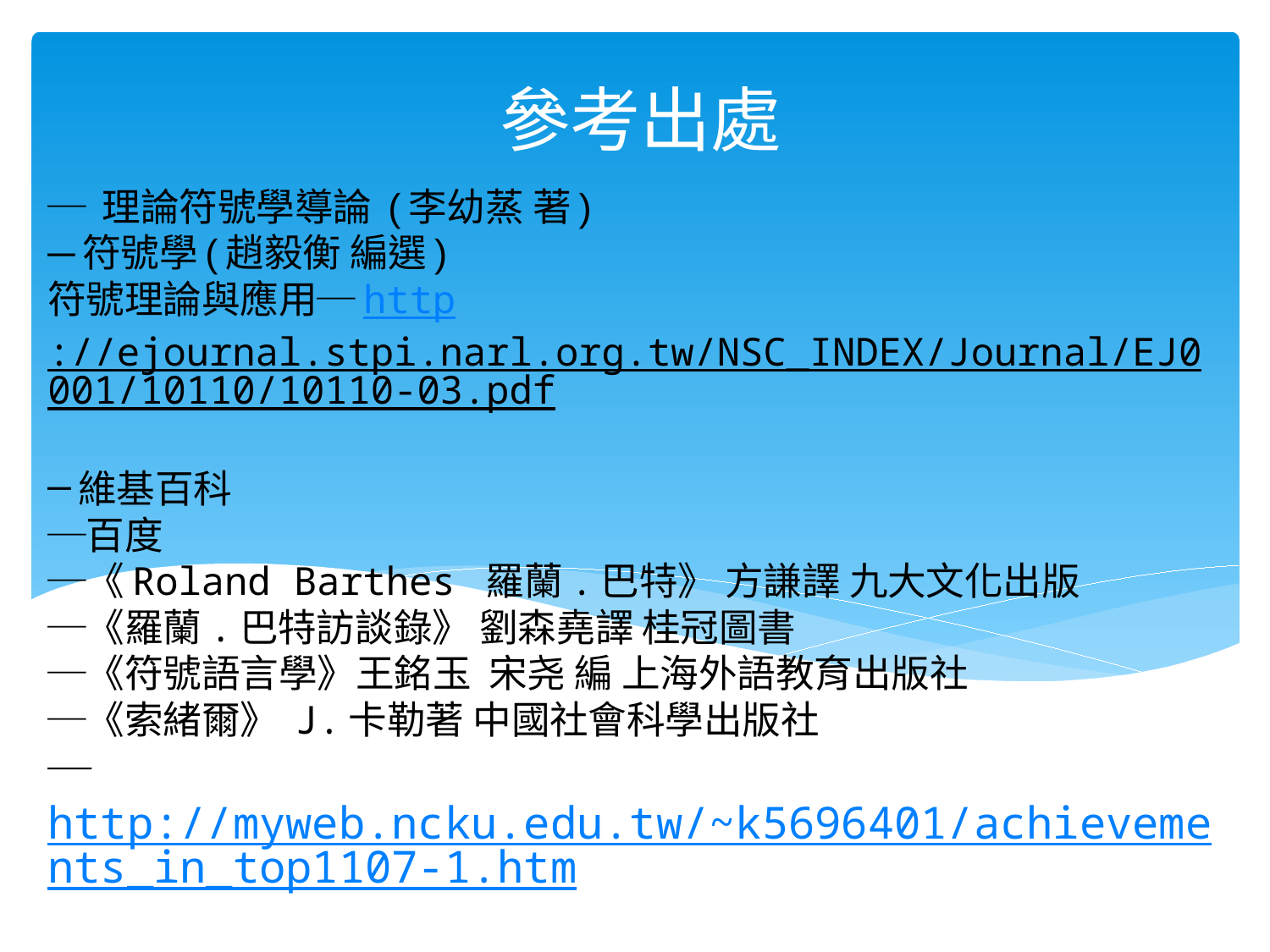

參考出處
# ─ 理論符號學導論 (李幼蒸 著) ─符號學(趙毅衡 編選) 符號理論與應用─http://ejournal.stpi.narl.org.tw/NSC_INDEX/Journal/EJ0001/10110/10110-03.pdf ─維基百科 ─百度 ─《Roland Barthes 羅蘭.巴特》 方謙譯 九大文化出版 ─《羅蘭.巴特訪談錄》 劉森堯譯 桂冠圖書 ─《符號語言學》王銘玉  宋尧 編 上海外語教育出版社 ─《索緒爾》 J.卡勒著 中國社會科學出版社 ─http://myweb.ncku.edu.tw/~k5696401/achievements_in_top1107-1.htm